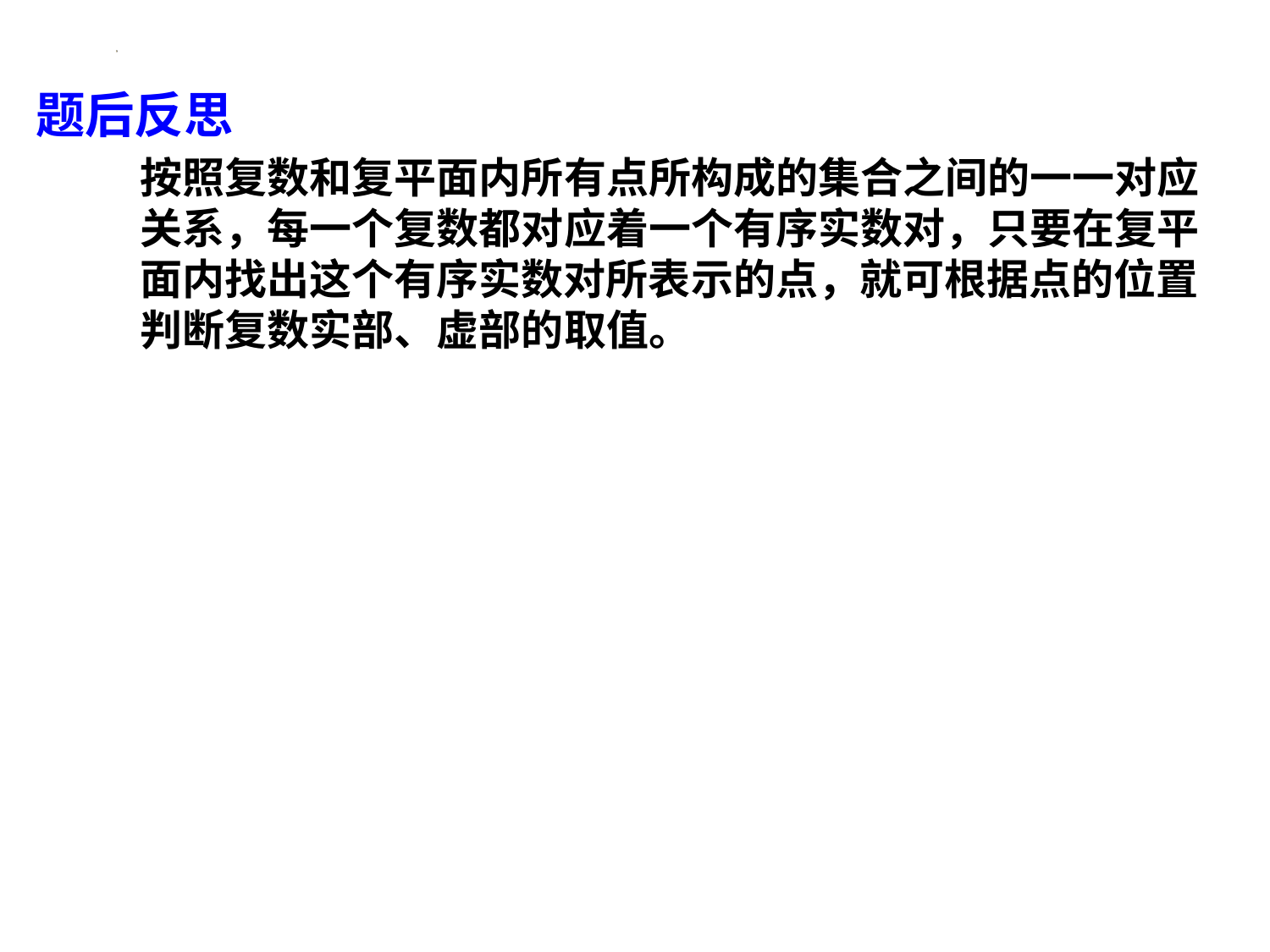

题后反思
按照复数和复平面内所有点所构成的集合之间的一一对应关系，每一个复数都对应着一个有序实数对，只要在复平面内找出这个有序实数对所表示的点，就可根据点的位置判断复数实部、虚部的取值。